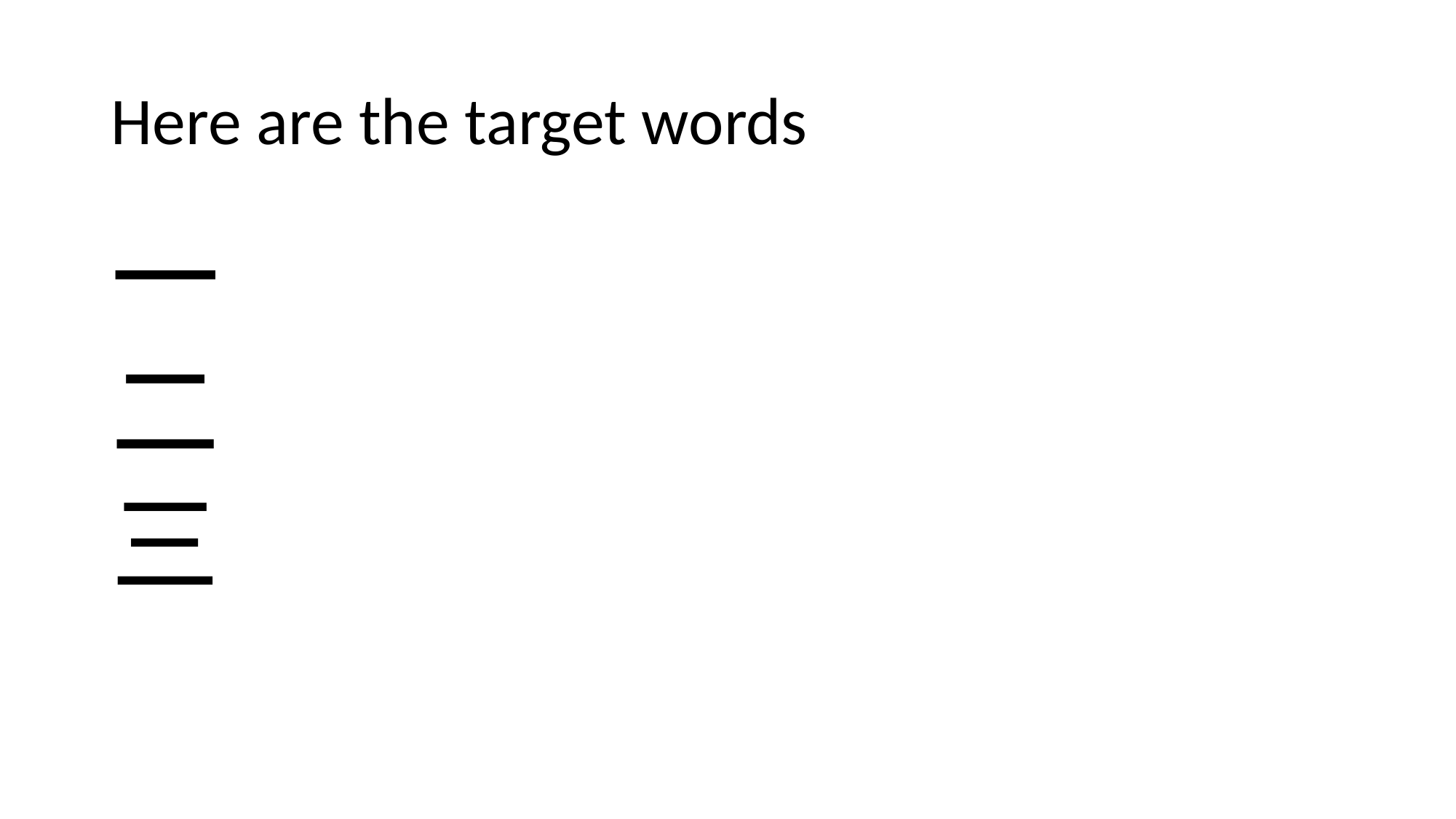

# Here are the target words
一
二
三